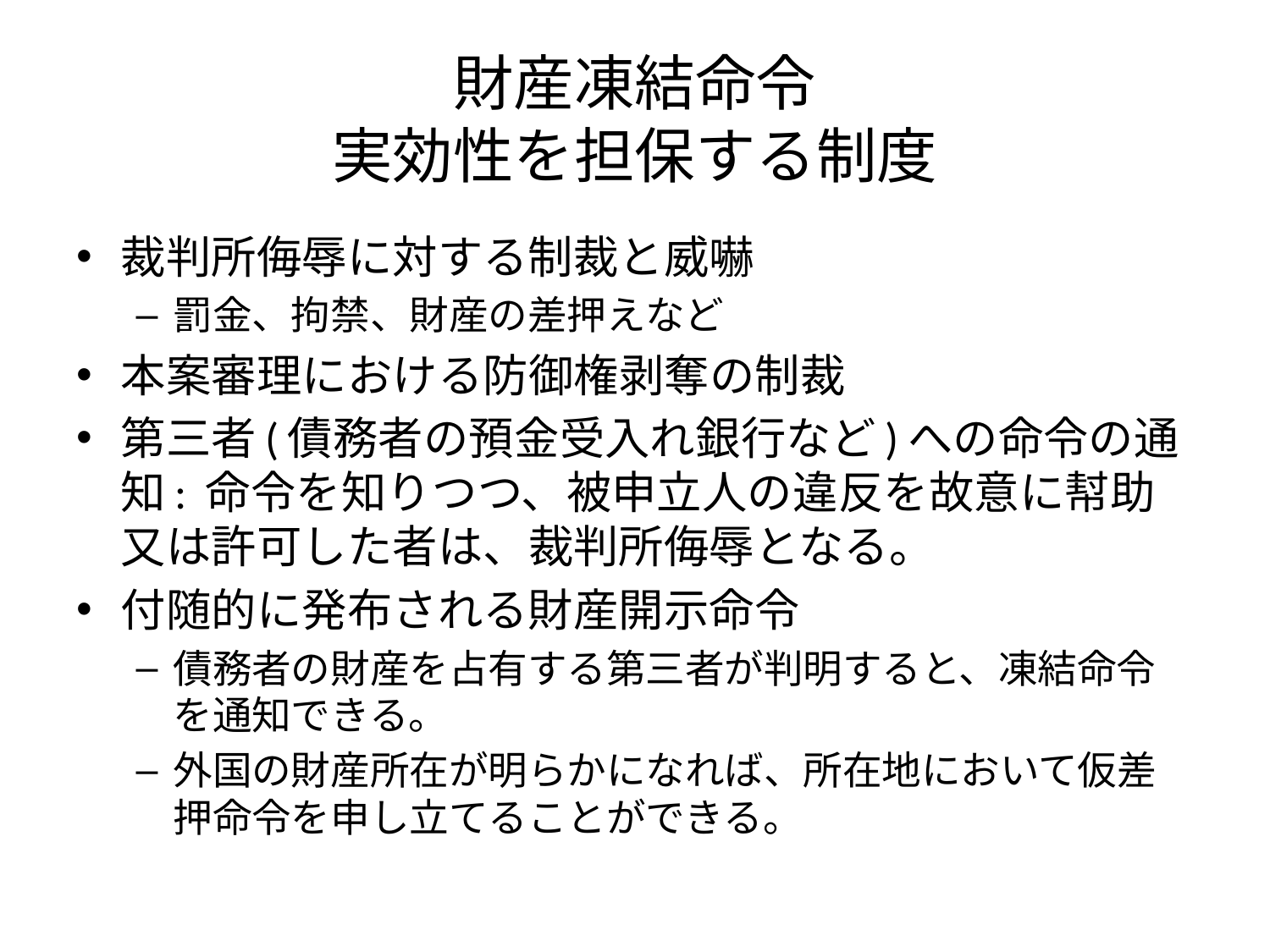

# 財産凍結命令 実効性を担保する制度
裁判所侮辱に対する制裁と威嚇
罰金、拘禁、財産の差押えなど
本案審理における防御権剥奪の制裁
第三者(債務者の預金受入れ銀行など)への命令の通知: 命令を知りつつ、被申立人の違反を故意に幇助又は許可した者は、裁判所侮辱となる。
付随的に発布される財産開示命令
債務者の財産を占有する第三者が判明すると、凍結命令を通知できる。
外国の財産所在が明らかになれば、所在地において仮差押命令を申し立てることができる。